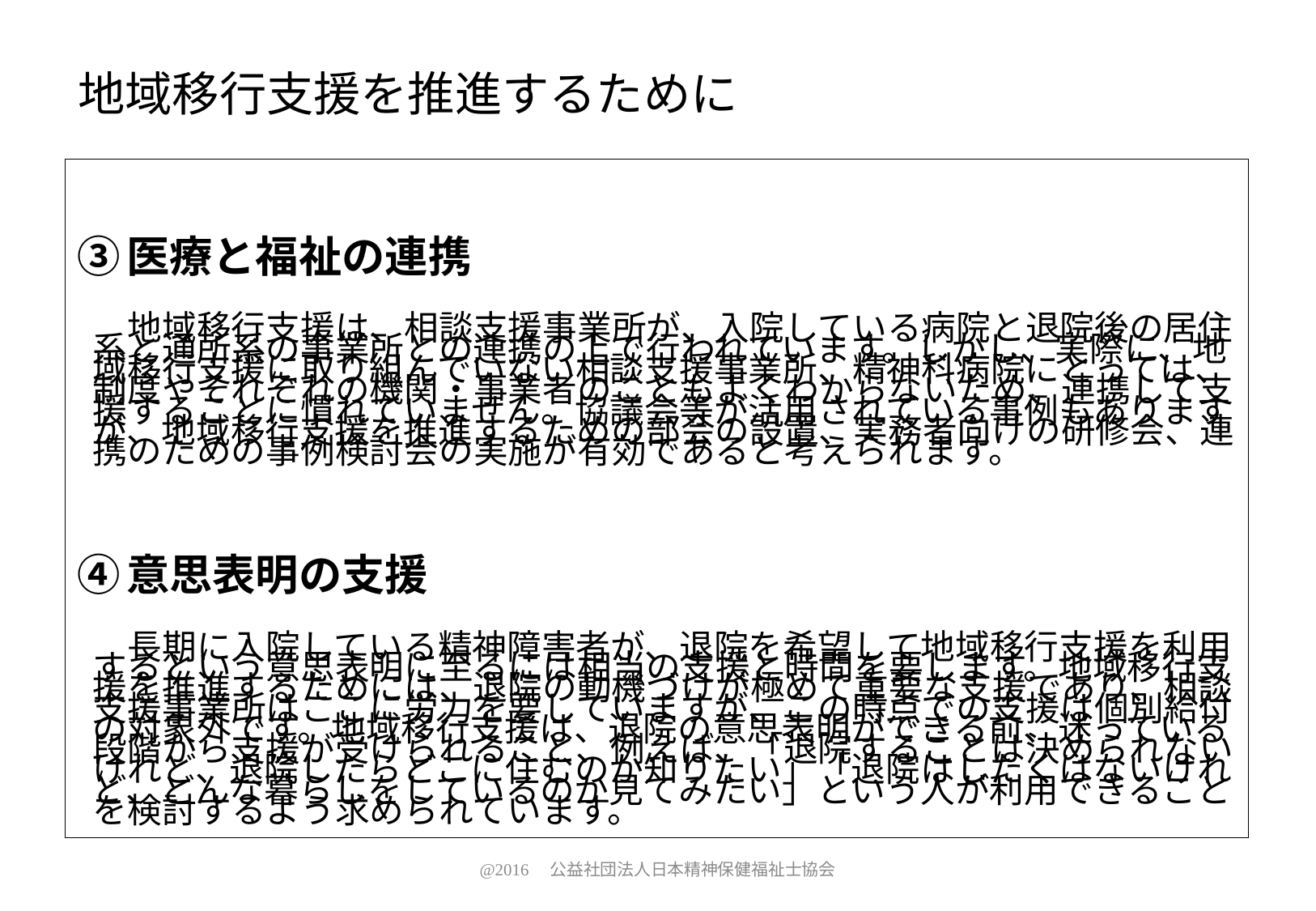

# 地域移行支援を推進するために

③医療と福祉の連携

　地域移行支援は、相談支援事業所が、入院している病院と退院後の居住系と通所系の事業所との連携の上で行われています。しかし、実際に、地域移行支援に取り組んでいない相談支援事業所、精神科病院にとっては、制度やそれぞれの機関・事業者のこともよくわからないため、連携して支援することに慣れていません。協議会等が活用されている事例もありますが、地域移行支援を推進するための部会の設置、実務者向けの研修会、連携のための事例検討会の実施が有効であると考えられます。

④意思表明の支援

　長期に入院している精神障害者が、退院を希望して地域移行支援を利用するという意思表明に至るには相当の支援と時間を要します。地域移行支援を推進するためには、退院の動機づけが極めて重要な支援であり、相談支援事業所はここに労力を要していますが、この時点での支援は個別給付の対象外です。地域移行支援は、退院の意思表明ができる前、迷っている段階から支援が受けられること、例えば、「退院することは決められないけれど、退院したらどこに住むのか知りたい」「退院はしたくはないけれど、どんな暮らしをしているのか見てみたい」という人が利用できることを検討するよう求められています。

@2016　公益社団法人日本精神保健福祉士協会